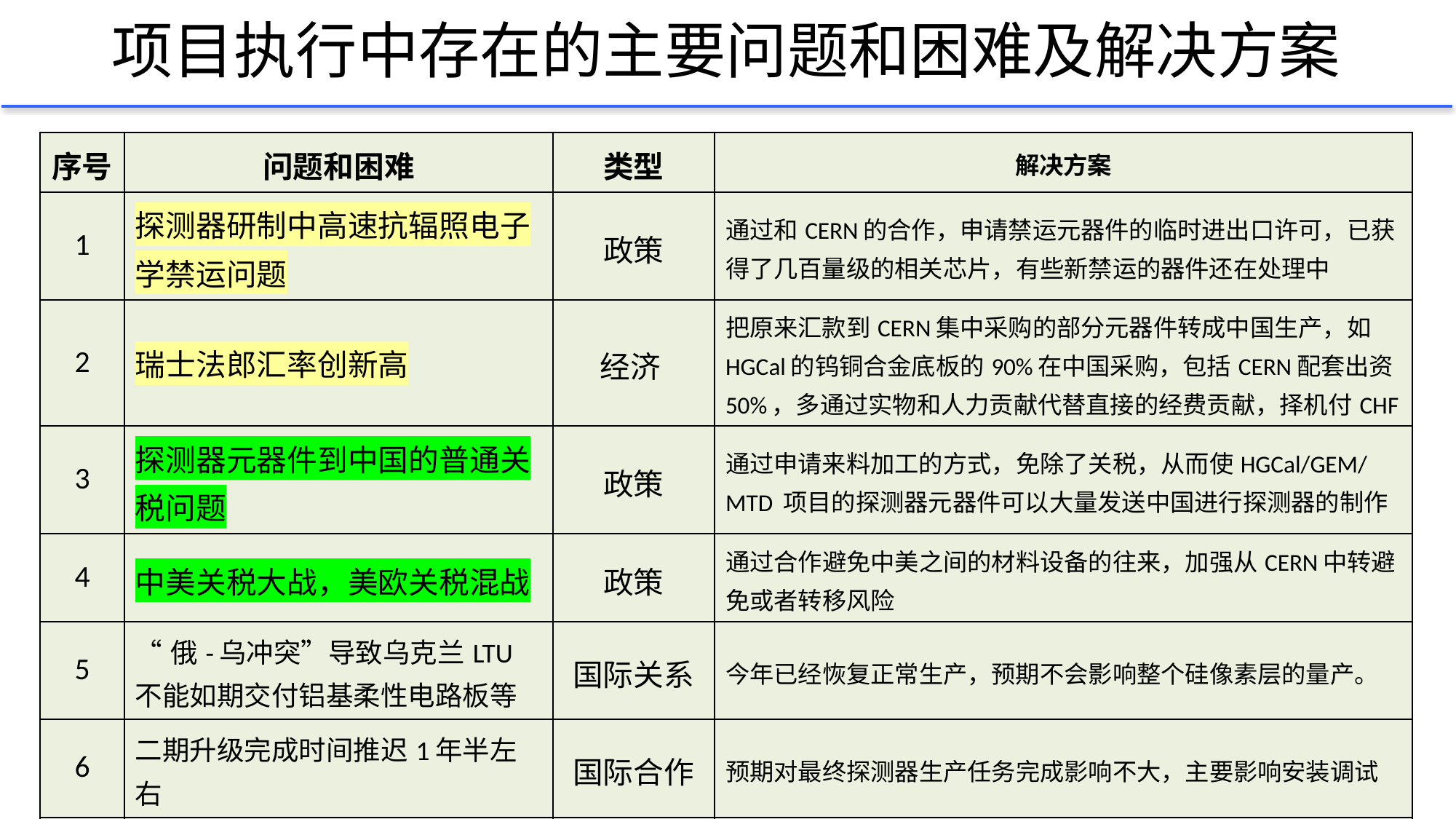

# 项目执行中存在的主要问题和困难及解决方案
| 序号 | 问题和困难 | 类型 | 解决方案 |
| --- | --- | --- | --- |
| 1 | 探测器研制中高速抗辐照电子学禁运问题 | 政策 | 通过和CERN的合作，申请禁运元器件的临时进出口许可，已获得了几百量级的相关芯片，有些新禁运的器件还在处理中 |
| 2 | 瑞士法郎汇率创新高 | 经济 | 把原来汇款到CERN集中采购的部分元器件转成中国生产，如HGCal的钨铜合金底板的90%在中国采购，包括CERN配套出资50%，多通过实物和人力贡献代替直接的经费贡献，择机付CHF |
| 3 | 探测器元器件到中国的普通关税问题 | 政策 | 通过申请来料加工的方式，免除了关税，从而使HGCal/GEM/MTD 项目的探测器元器件可以大量发送中国进行探测器的制作 |
| 4 | 中美关税大战，美欧关税混战 | 政策 | 通过合作避免中美之间的材料设备的往来，加强从CERN中转避免或者转移风险 |
| 5 | “俄-乌冲突”导致乌克兰LTU不能如期交付铝基柔性电路板等 | 国际关系 | 今年已经恢复正常生产，预期不会影响整个硅像素层的量产。 |
| 6 | 二期升级完成时间推迟1年半左右 | 国际合作 | 预期对最终探测器生产任务完成影响不大，主要影响安装调试 |
| 7 | 大面积硅像素传感器研发 | 技术风险 | 合作组调整了相应研发参数，计划申请调整与合作组一致 |
7